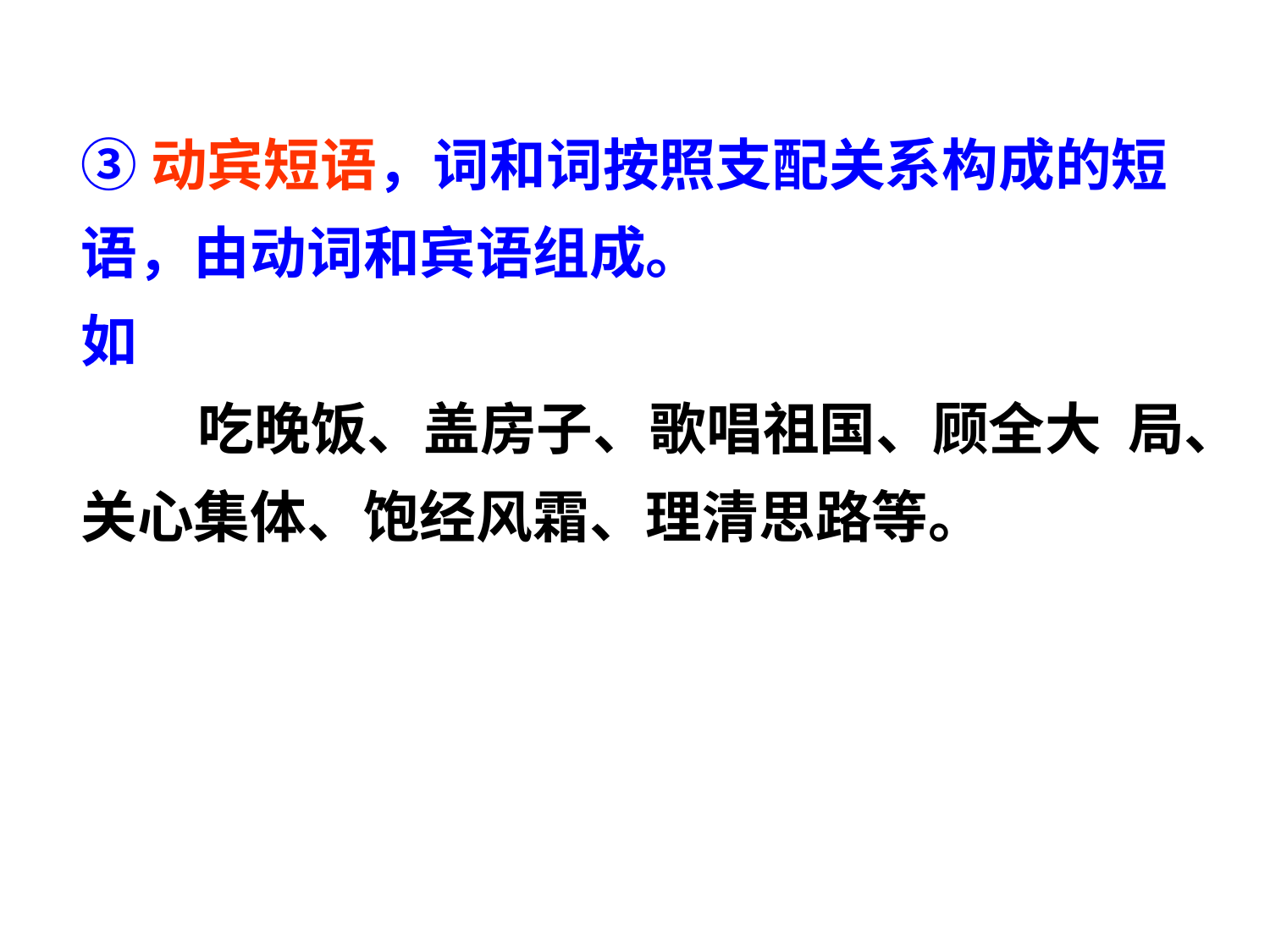

③动宾短语，词和词按照支配关系构成的短语，由动词和宾语组成。
如
        吃晚饭、盖房子、歌唱祖国、顾全大  局、关心集体、饱经风霜、理清思路等。